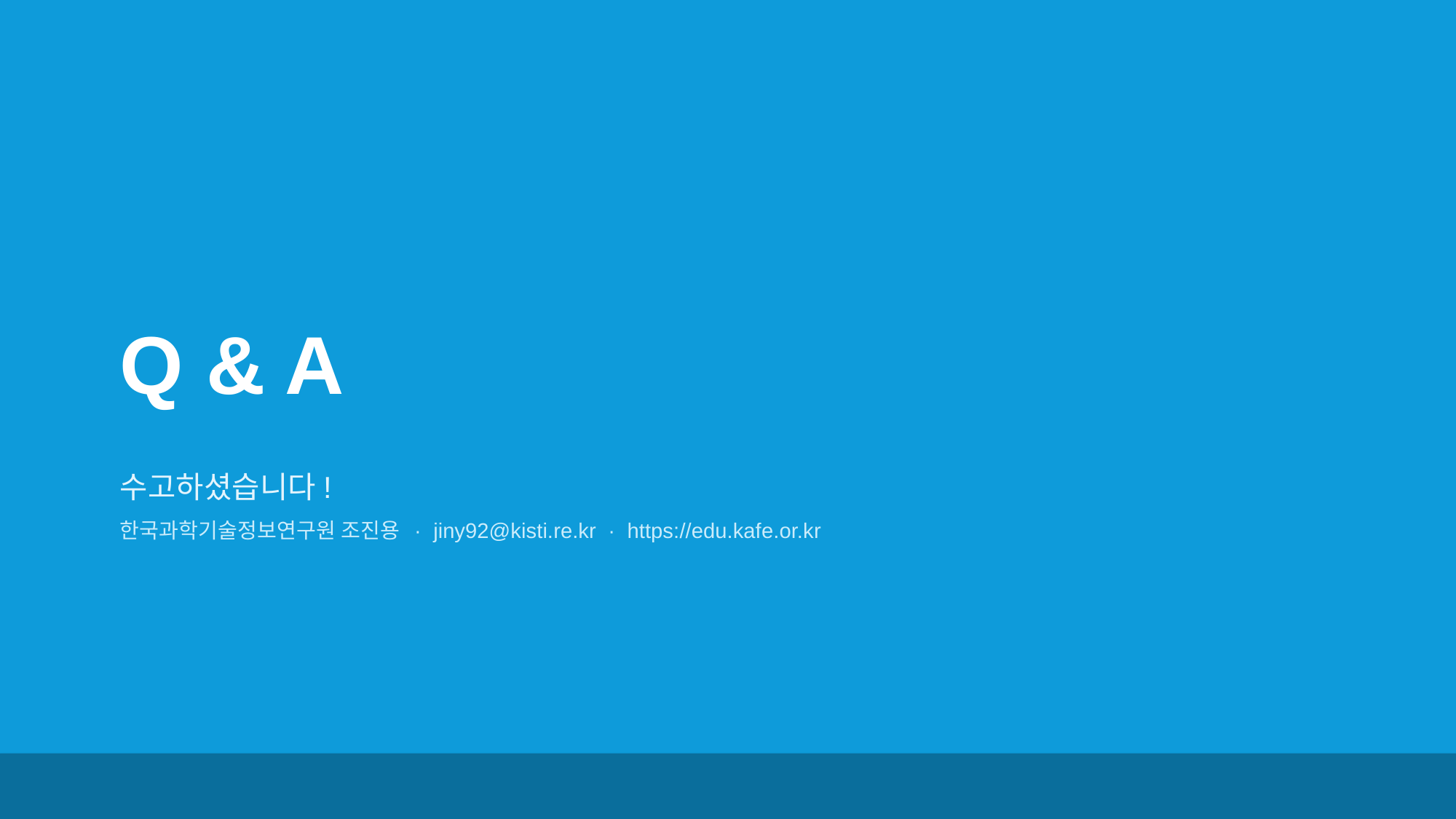

Q & A
수고하셨습니다!
한국과학기술정보연구원 조진용  ·  jiny92@kisti.re.kr  ·  https://edu.kafe.or.kr